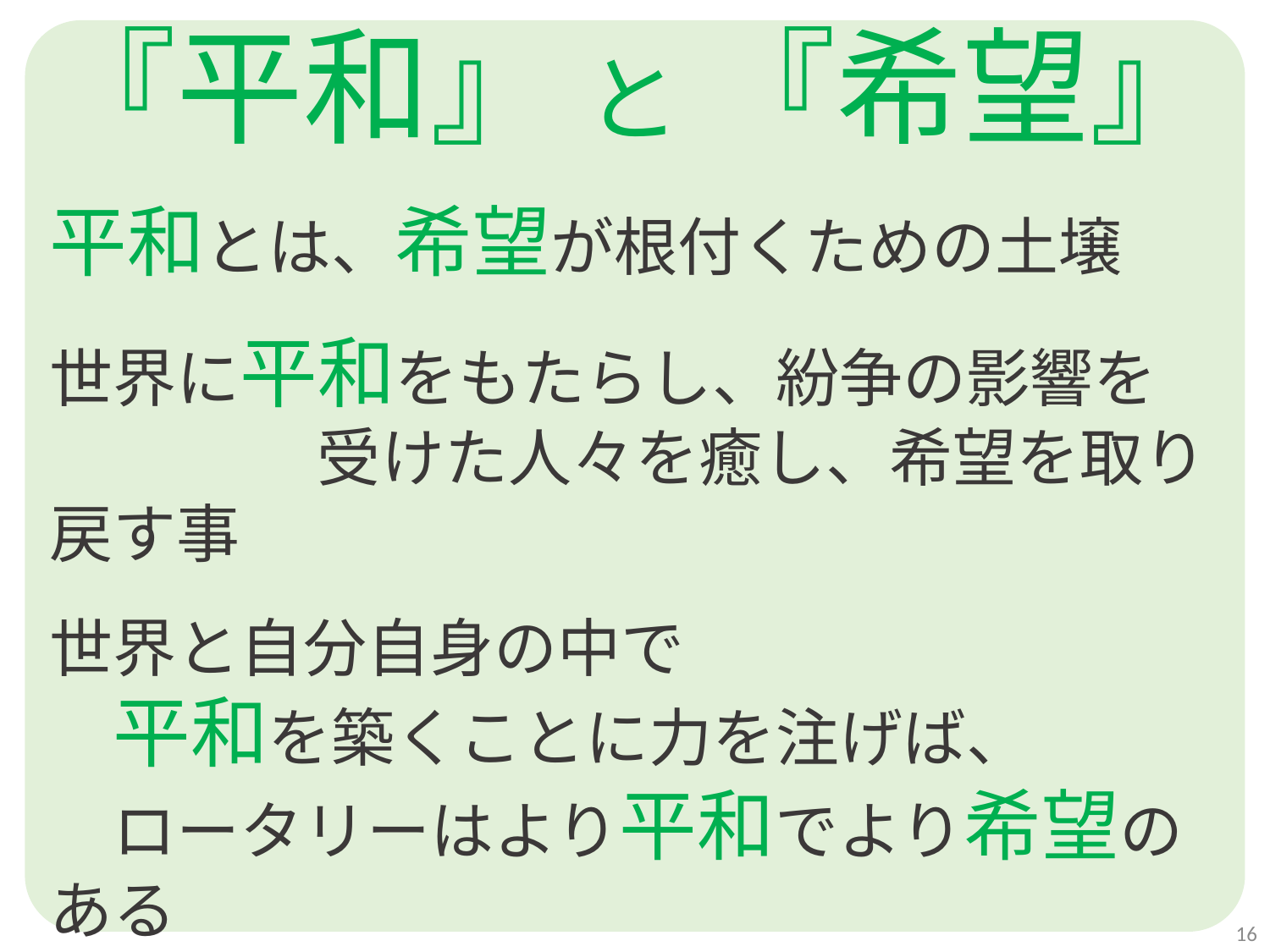

『平和』 と 『希望』

平和とは、希望が根付くための土壌

世界に平和をもたらし、紛争の影響を
　　　　 受けた人々を癒し、希望を取り戻す事

世界と自分自身の中で
　平和を築くことに力を注げば、
　ロータリーはより平和でより希望のある
　　　　　　　　　　　世界を築く手助けができる。

16